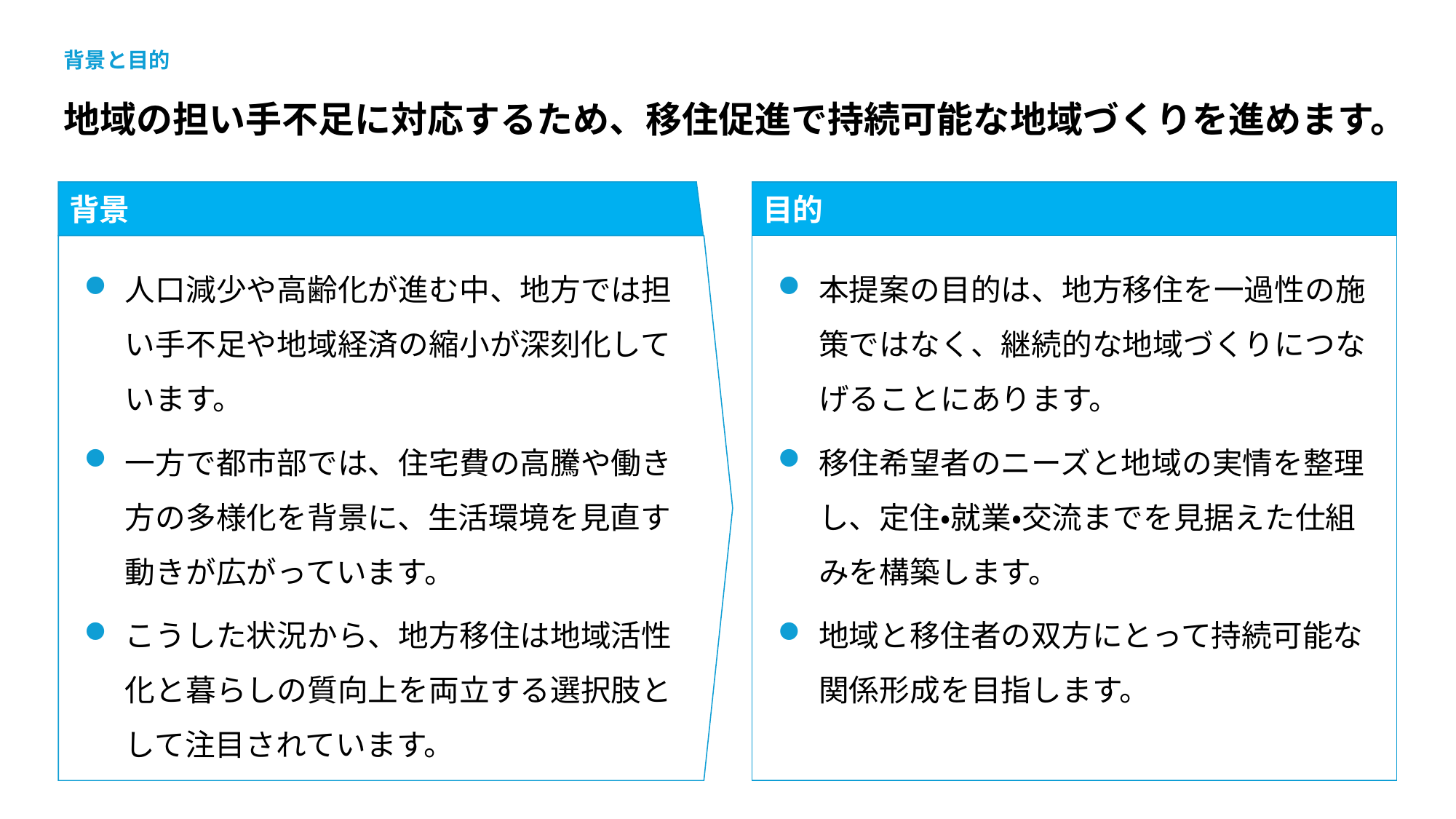

背景と目的
地域の担い手不足に対応するため、移住促進で持続可能な地域づくりを進めます。
背景
人口減少や高齢化が進む中、地方では担い手不足や地域経済の縮小が深刻化しています。
一方で都市部では、住宅費の高騰や働き方の多様化を背景に、生活環境を見直す動きが広がっています。
こうした状況から、地方移住は地域活性化と暮らしの質向上を両立する選択肢として注目されています。
目的
本提案の目的は、地方移住を一過性の施策ではなく、継続的な地域づくりにつなげることにあります。
移住希望者のニーズと地域の実情を整理し、定住・就業・交流までを見据えた仕組みを構築します。
地域と移住者の双方にとって持続可能な関係形成を目指します。